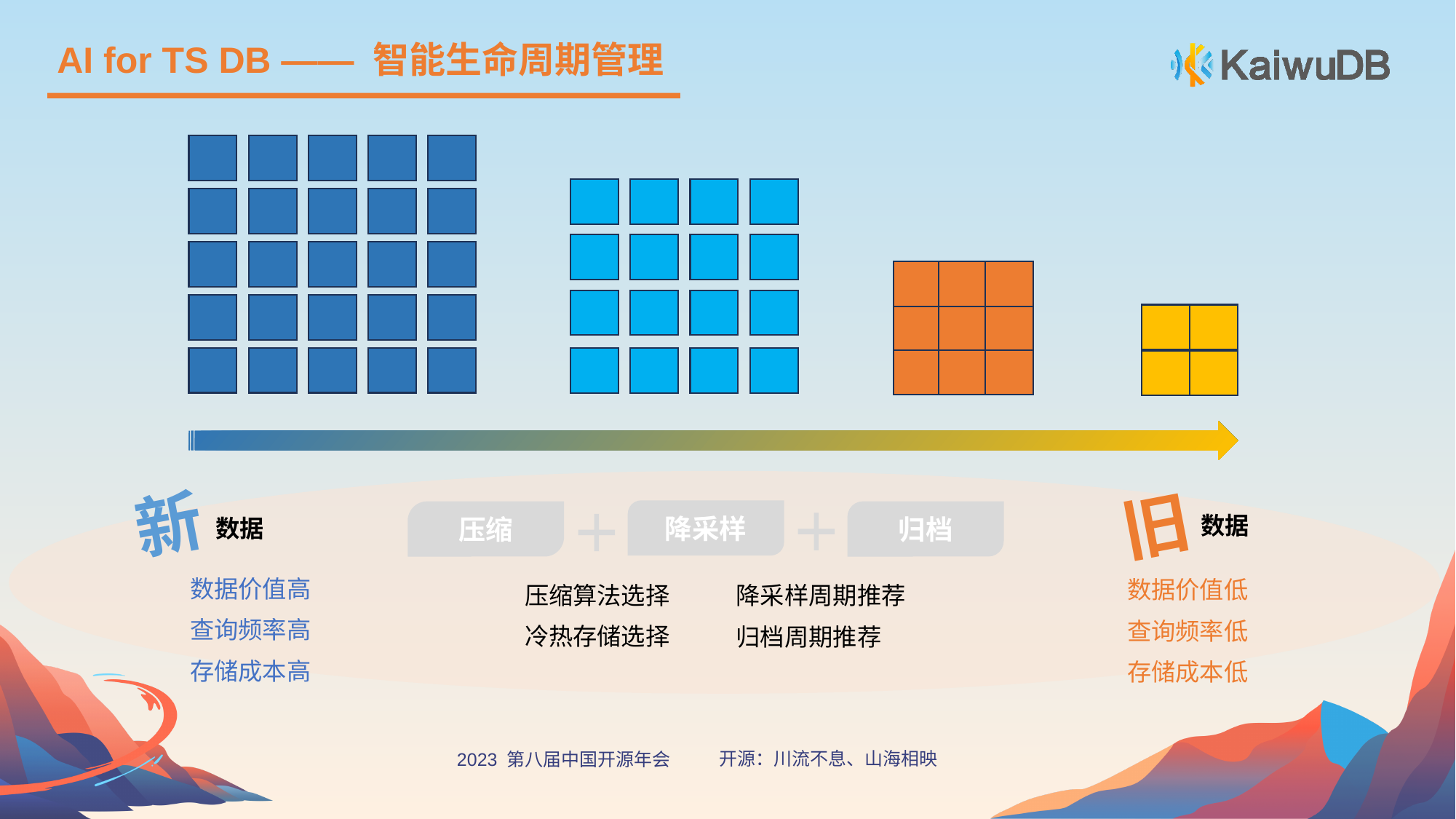

AI for TS DB —— 智能生命周期管理

新
旧
降采样
归档
压缩

数据
数据

数据价值高
查询频率高
存储成本高
数据价值低
查询频率低
存储成本低
压缩算法选择
冷热存储选择
降采样周期推荐
归档周期推荐